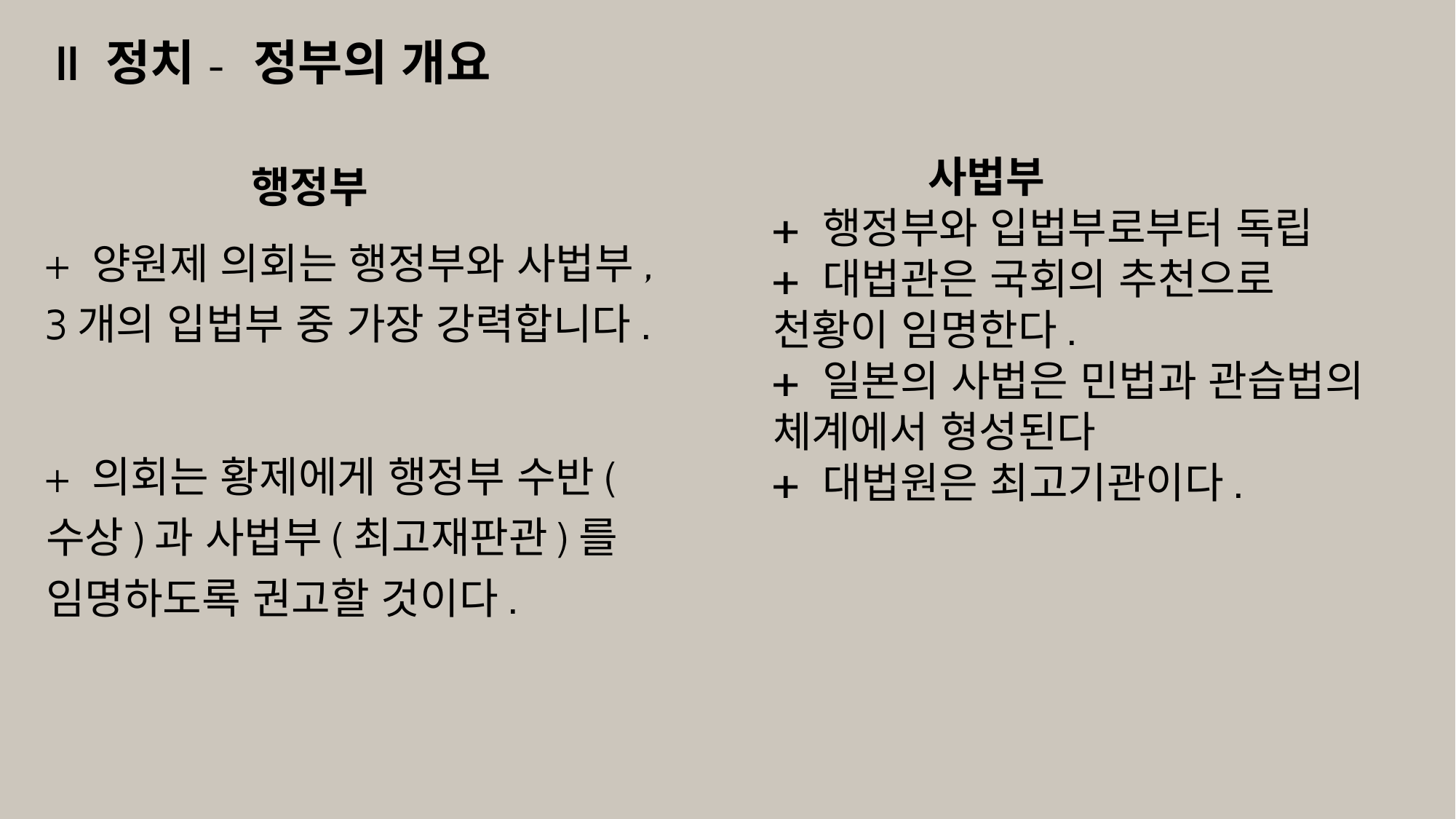

# II 정치- 정부의 개요
                        행정부
+ 양원제 의회는 행정부와 사법부, 3개의 입법부 중 가장 강력합니다.

+ 의회는 황제에게 행정부 수반(수상)과 사법부(최고재판관)를 임명하도록 권고할 것이다.
               사법부
+ 행정부와 입법부로부터 독립
+ 대법관은 국회의 추천으로 천황이 임명한다.
+ 일본의 사법은 민법과 관습법의 체계에서 형성된다
+ 대법원은 최고기관이다.